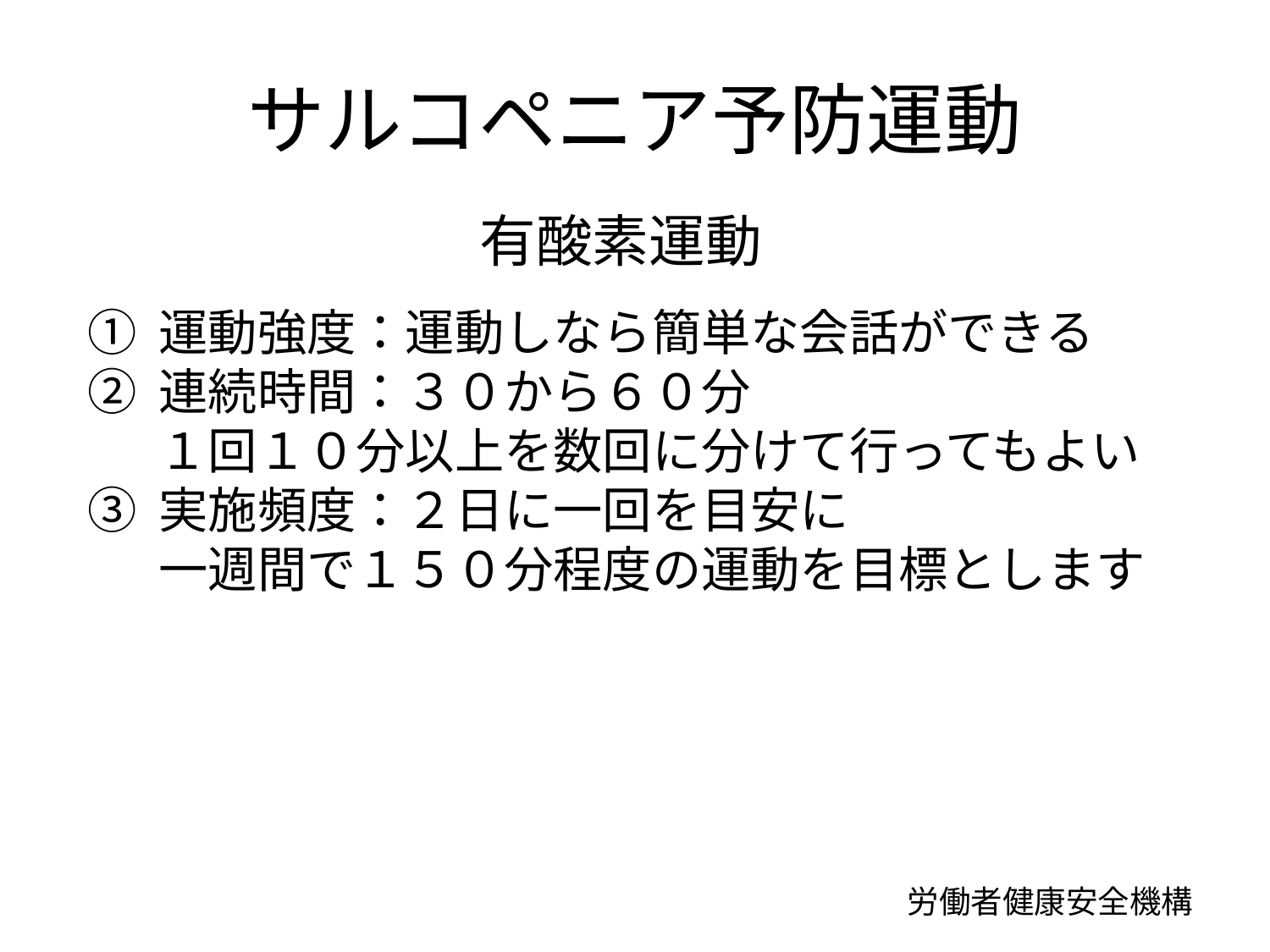

# サルコペニア予防運動
有酸素運動
運動強度：運動しなら簡単な会話ができる
連続時間：３０から６０分
１回１０分以上を数回に分けて行ってもよい
実施頻度：２日に一回を目安に
一週間で１５０分程度の運動を目標とします
労働者健康安全機構